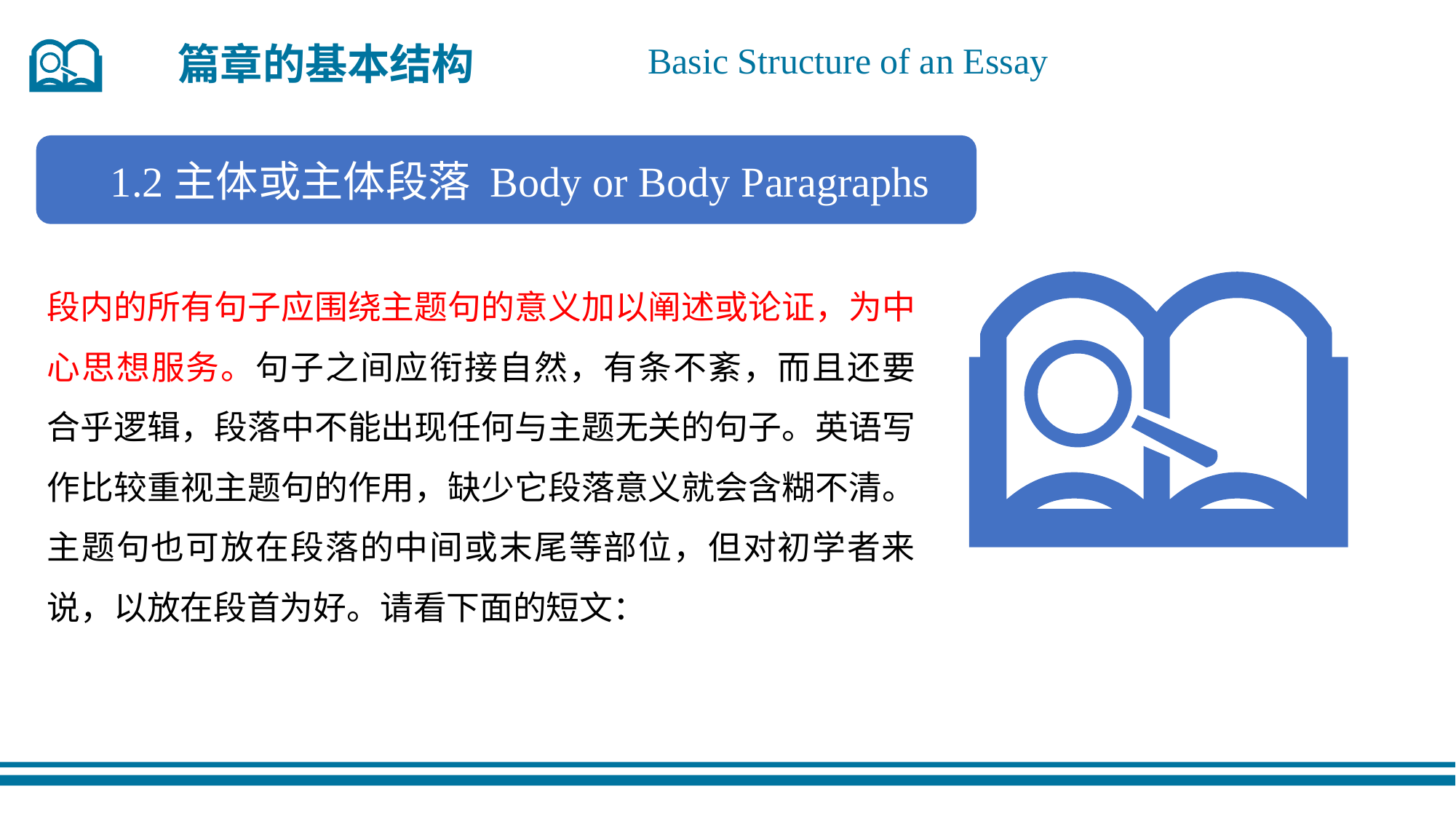

篇章的基本结构
Basic Structure of an Essay
段内的所有句子应围绕主题句的意义加以阐述或论证，为中心思想服务。句子之间应衔接自然，有条不紊，而且还要 合乎逻辑，段落中不能出现任何与主题无关的句子。英语写作比较重视主题句的作用，缺少它段落意义就会含糊不清。主题句也可放在段落的中间或末尾等部位，但对初学者来 说，以放在段首为好。请看下面的短文：
1.2主体或主体段落 Body or Body Paragraphs